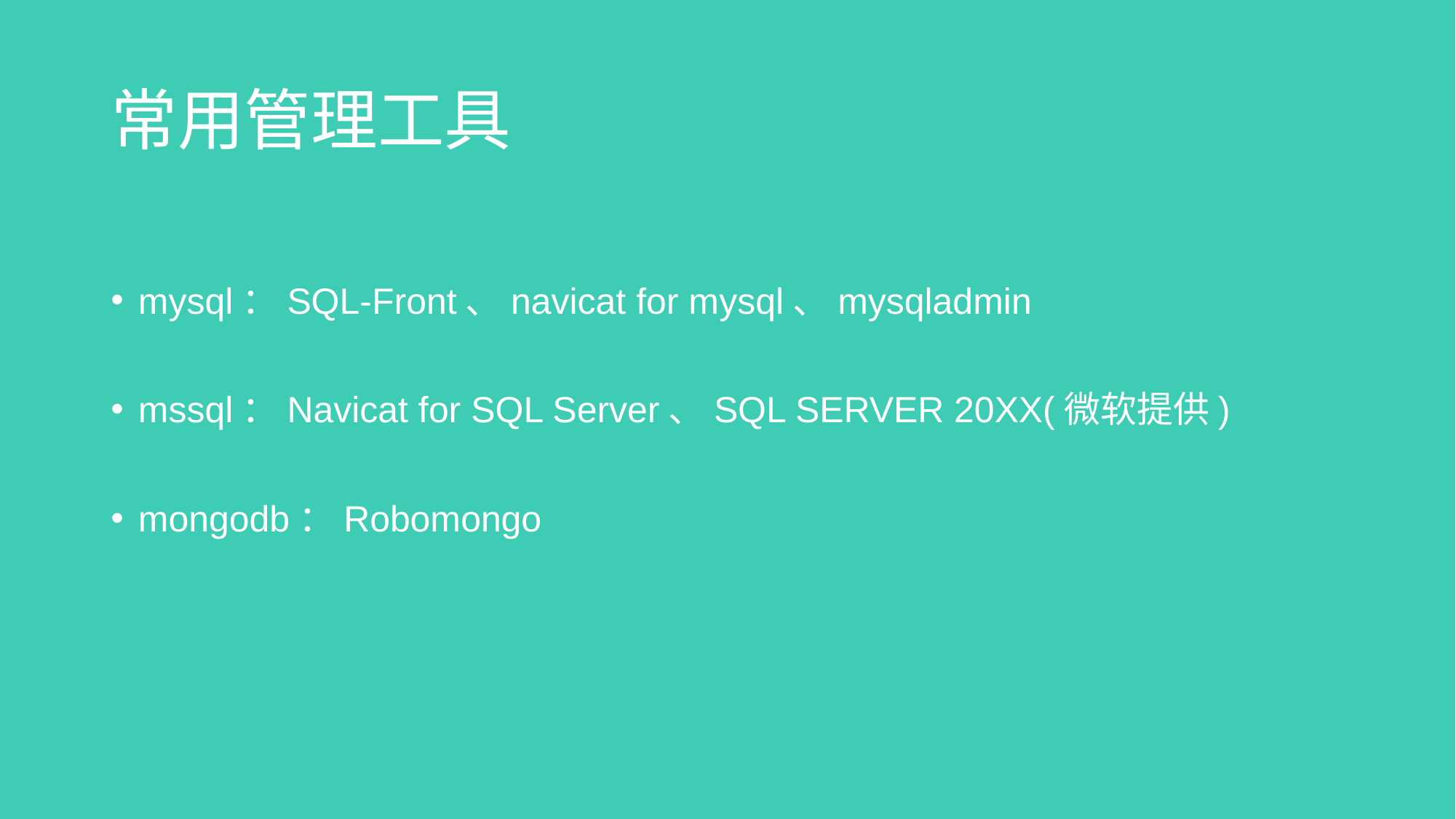

# 常用管理工具

mysql：SQL-Front、navicat for mysql、mysqladmin

mssql：Navicat for SQL Server、SQL SERVER 20XX(微软提供)

mongodb：Robomongo